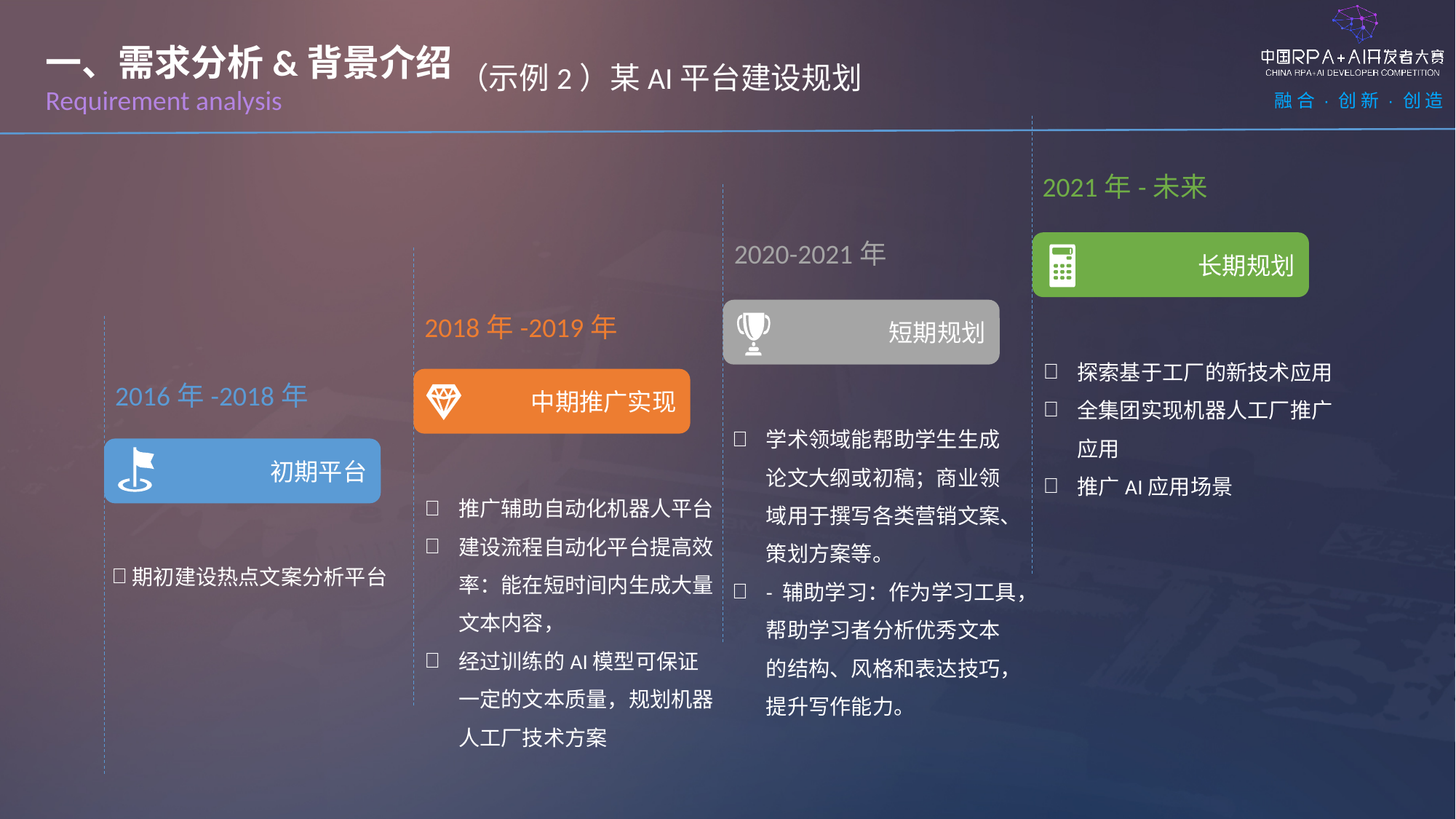

一、需求分析&背景介绍
Requirement analysis
（示例2）某AI平台建设规划
2021年-未来
2020-2021年
长期规划

短期规划

2018年-2019年
探索基于工厂的新技术应用
全集团实现机器人工厂推广应用
推广AI应用场景
中期推广实现

2016年-2018年
学术领域能帮助学生生成论文大纲或初稿；商业领域用于撰写各类营销文案、策划方案等。
- 辅助学习：作为学习工具，帮助学习者分析优秀文本的结构、风格和表达技巧，提升写作能力。
初期平台

推广辅助自动化机器人平台
建设流程自动化平台提高效率：能在短时间内生成大量文本内容，
经过训练的AI模型可保证一定的文本质量，规划机器人工厂技术方案
期初建设热点文案分析平台